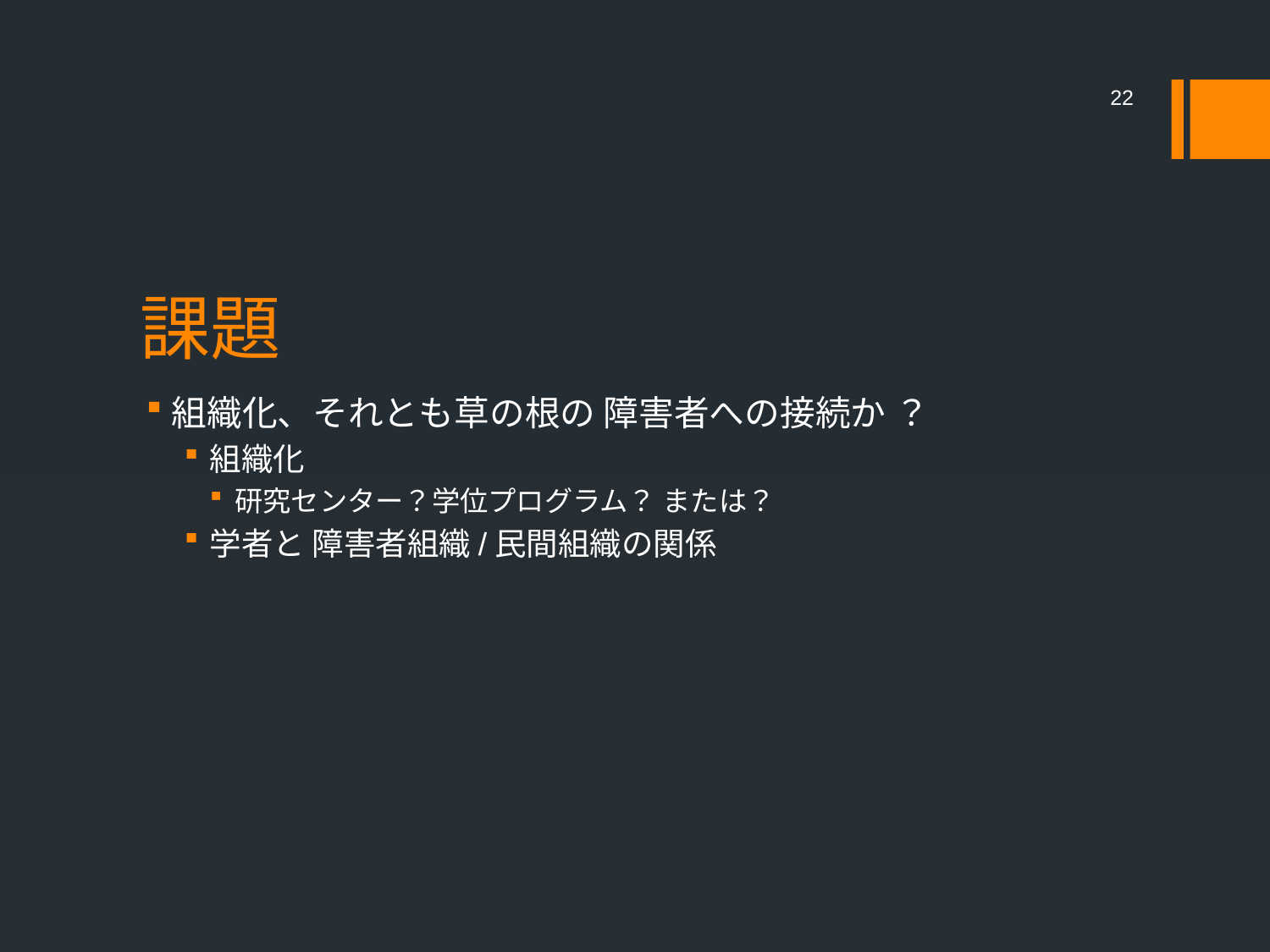

22
# 課題
組織化、それとも草の根の 障害者への接続か ？
組織化
研究センター？学位プログラム？ または？
学者と 障害者組織/民間組織の関係